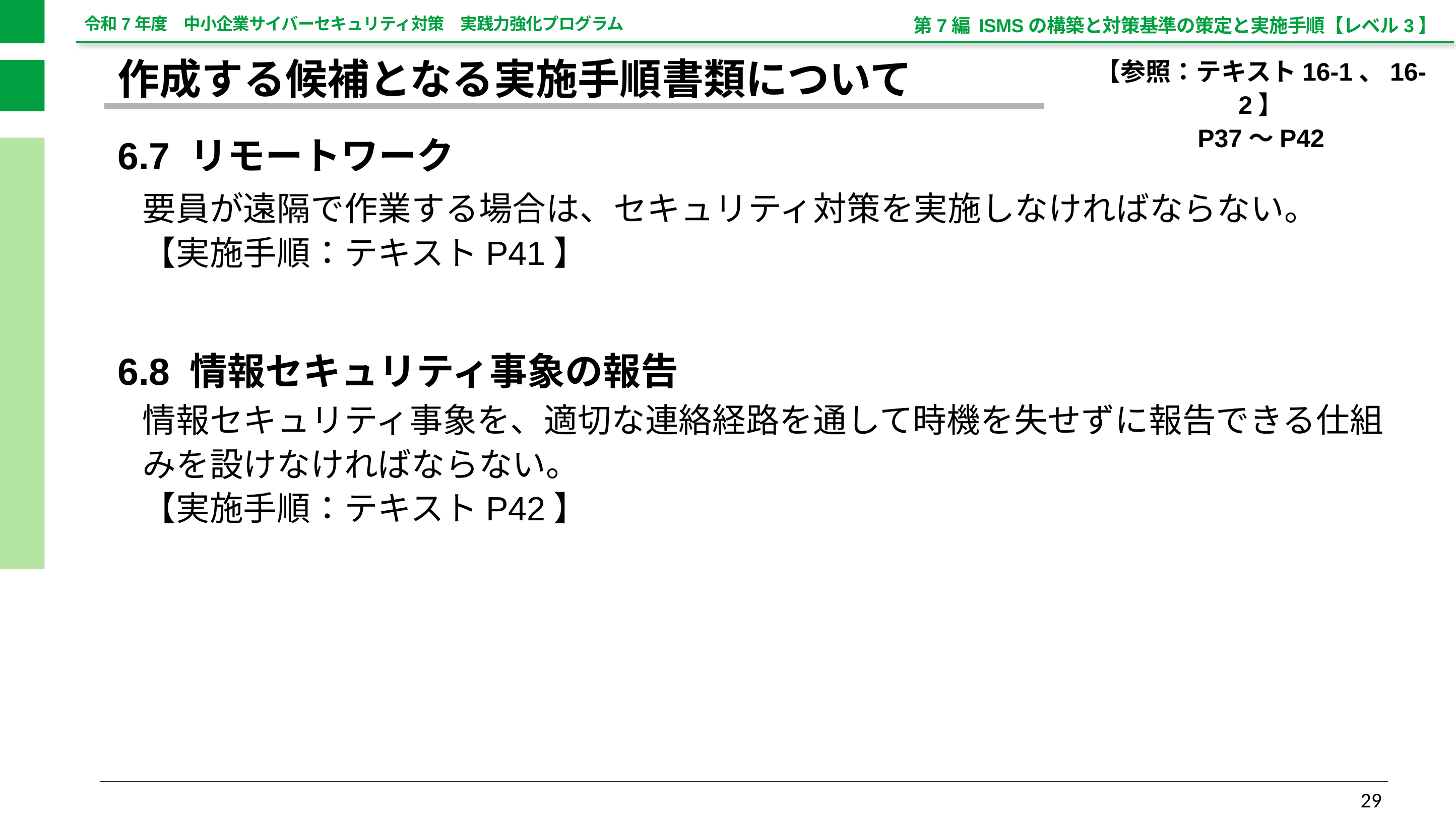

第7編 ISMSの構築と対策基準の策定と実施手順【レベル3】
【参照：テキスト16-1、16-2】
P37～P42
作成する候補となる実施手順書類について
6.7 リモートワーク

要員が遠隔で作業する場合は、セキュリティ対策を実施しなければならない。
【実施手順：テキストP41】
6.8 情報セキュリティ事象の報告
情報セキュリティ事象を、適切な連絡経路を通して時機を失せずに報告できる仕組みを設けなければならない。
【実施手順：テキストP42】